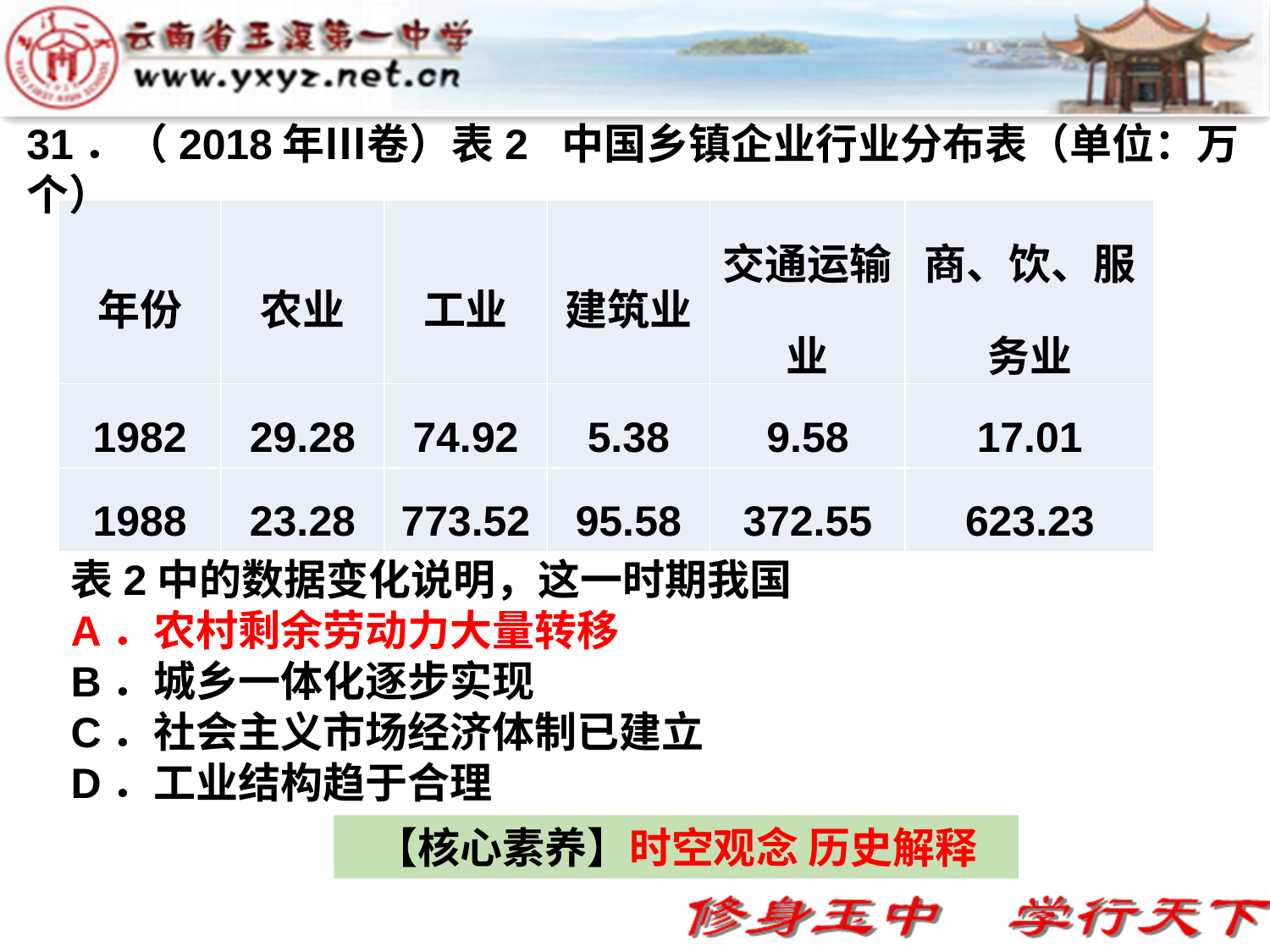

31．（2018年Ⅲ卷）表2  中国乡镇企业行业分布表（单位：万个）
| 年份 | 农业 | 工业 | 建筑业 | 交通运输业 | 商、饮、服务业 |
| --- | --- | --- | --- | --- | --- |
| 1982 | 29.28 | 74.92 | 5.38 | 9.58 | 17.01 |
| 1988 | 23.28 | 773.52 | 95.58 | 372.55 | 623.23 |
表2中的数据变化说明，这一时期我国
A．农村剩余劳动力大量转移
B．城乡一体化逐步实现
C．社会主义市场经济体制已建立
D．工业结构趋于合理
【核心素养】时空观念 历史解释